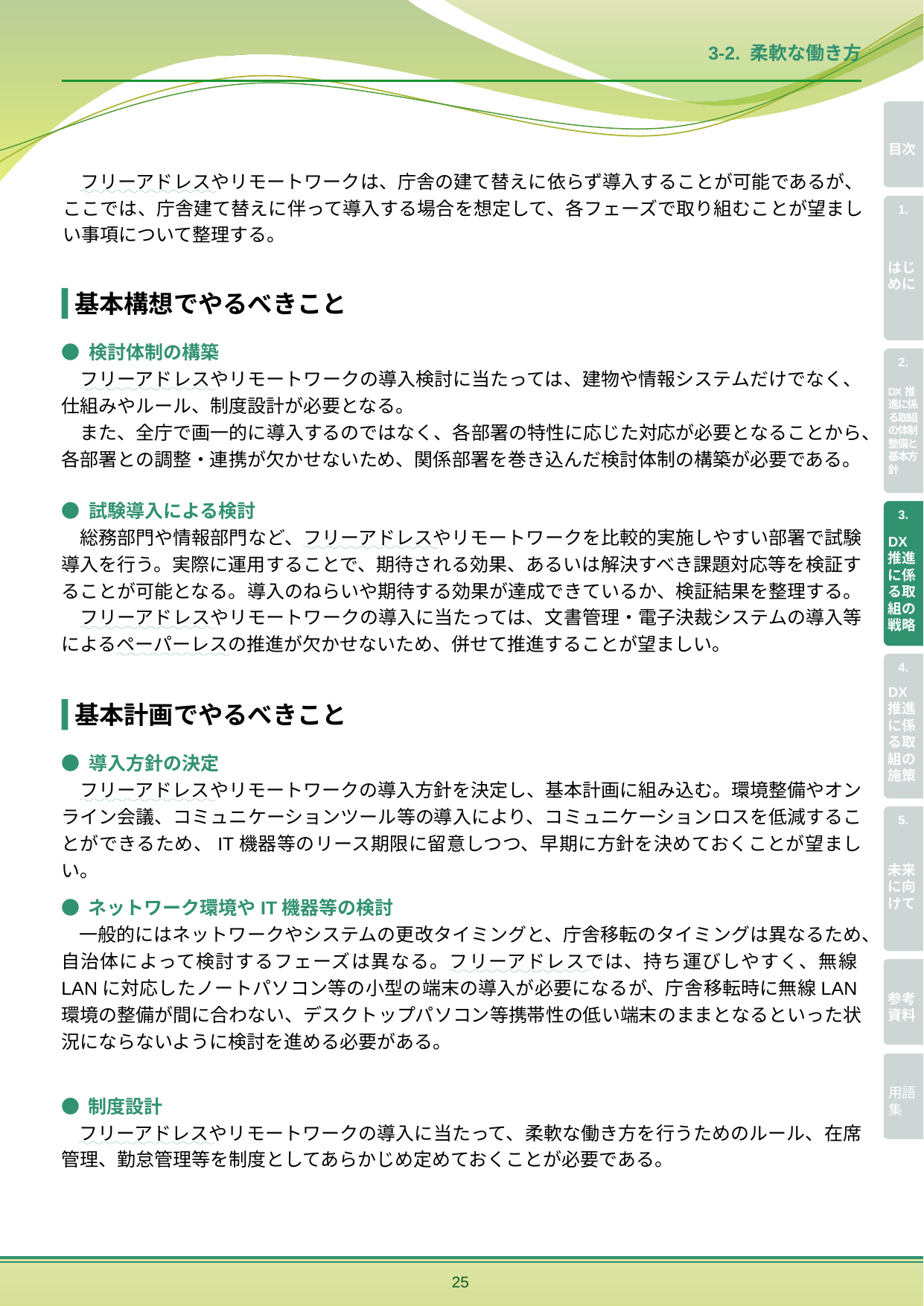

3-2. 柔軟な働き方
フリーアドレスやリモートワークは、庁舎の建て替えに依らず導入することが可能であるが、ここでは、庁舎建て替えに伴って導入する場合を想定して、各フェーズで取り組むことが望ましい事項について整理する。

基本構想でやるべきこと
● 検討体制の構築
　フリーアドレスやリモートワークの導入検討に当たっては、建物や情報システムだけでなく、仕組みやルール、制度設計が必要となる。
　また、全庁で画一的に導入するのではなく、各部署の特性に応じた対応が必要となることから、各部署との調整・連携が欠かせないため、関係部署を巻き込んだ検討体制の構築が必要である。
● 試験導入による検討
　総務部門や情報部門など、フリーアドレスやリモートワークを比較的実施しやすい部署で試験導入を行う。実際に運用することで、期待される効果、あるいは解決すべき課題対応等を検証することが可能となる。導入のねらいや期待する効果が達成できているか、検証結果を整理する。　フリーアドレスやリモートワークの導入に当たっては、文書管理・電子決裁システムの導入等によるペーパーレスの推進が欠かせないため、併せて推進することが望ましい。

基本計画でやるべきこと
● 導入方針の決定
　フリーアドレスやリモートワークの導入方針を決定し、基本計画に組み込む。環境整備やオンライン会議、コミュニケーションツール等の導入により、コミュニケーションロスを低減することができるため、IT機器等のリース期限に留意しつつ、早期に方針を決めておくことが望ましい。
● ネットワーク環境やIT機器等の検討
一般的にはネットワークやシステムの更改タイミングと、庁舎移転のタイミングは異なるため、自治体によって検討するフェーズは異なる。フリーアドレスでは、持ち運びしやすく、無線LANに対応したノートパソコン等の小型の端末の導入が必要になるが、庁舎移転時に無線LAN環境の整備が間に合わない、デスクトップパソコン等携帯性の低い端末のままとなるといった状況にならないように検討を進める必要がある。
● 制度設計
フリーアドレスやリモートワークの導入に当たって、柔軟な働き方を行うためのルール、在席管理、勤怠管理等を制度としてあらかじめ定めておくことが必要である。
25